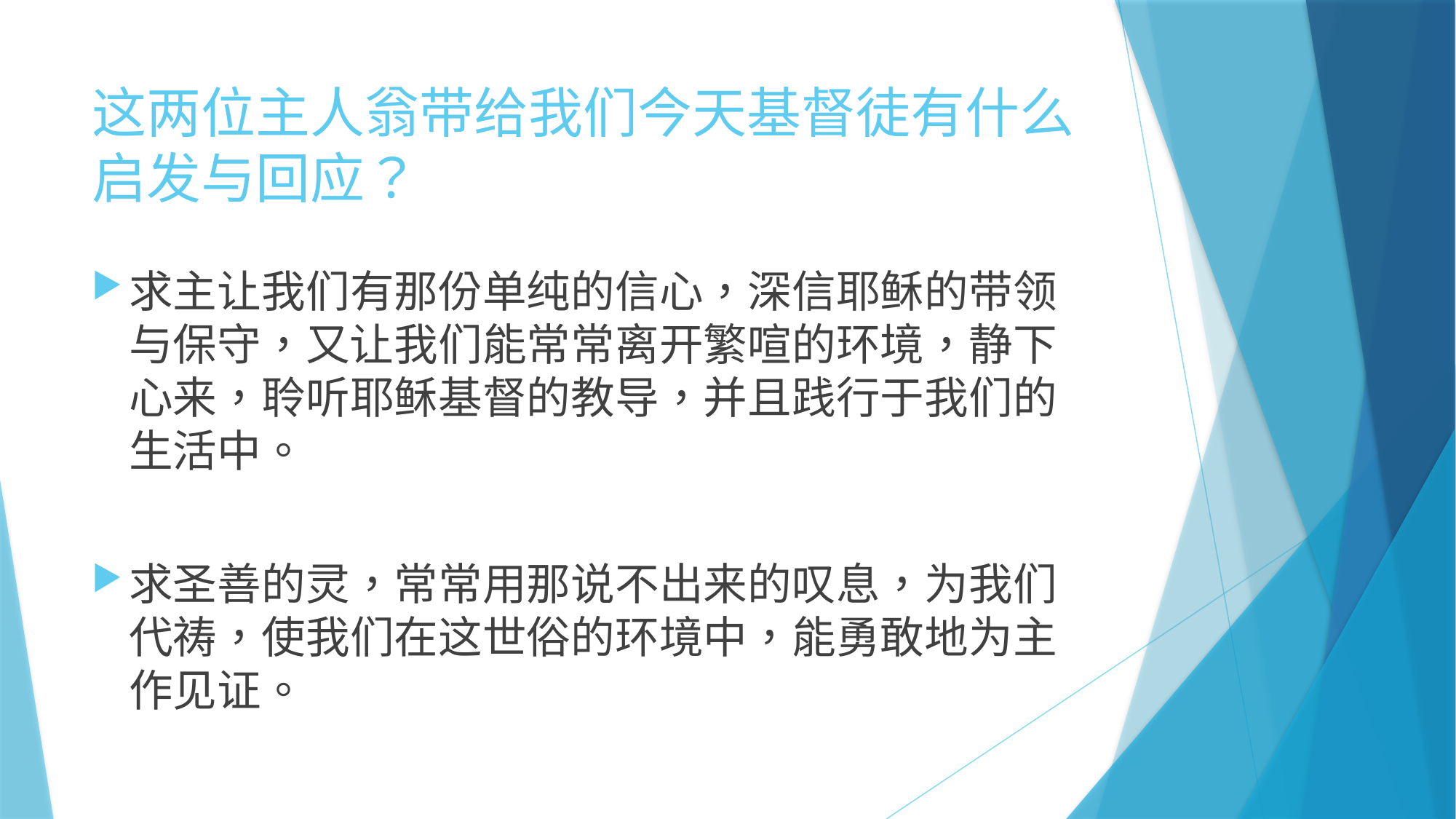

# 这两位主人翁带给我们今天基督徒有什么启发与回应？
求主让我们有那份单纯的信心，深信耶稣的带领与保守，又让我们能常常离开繁喧的环境，静下心来，聆听耶稣基督的教导，并且践行于我们的生活中。

求圣善的灵，常常用那说不出来的叹息，为我们代祷，使我们在这世俗的环境中，能勇敢地为主作见证。